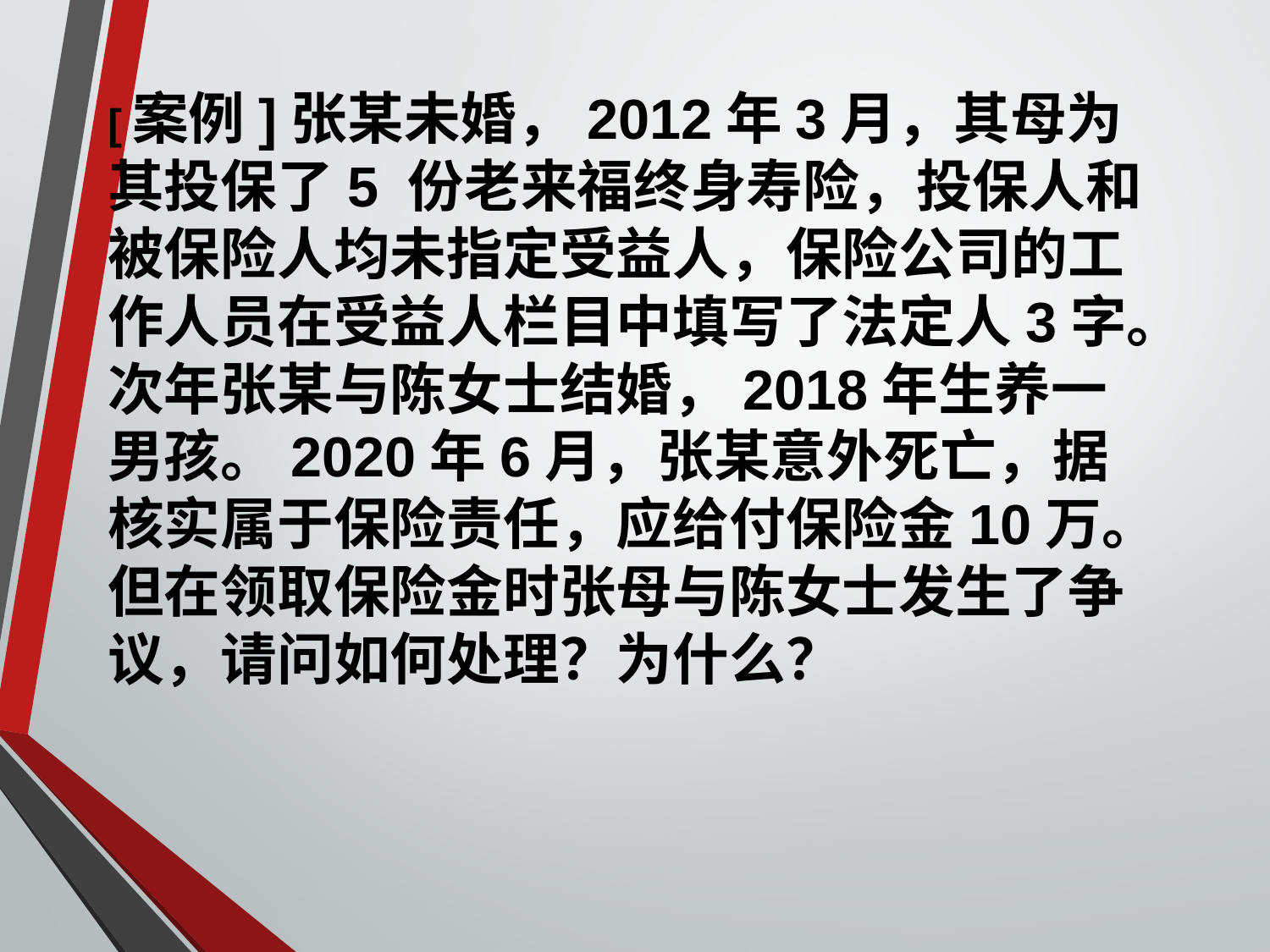

[案例]张某未婚，2012年3月，其母为其投保了5 份老来福终身寿险，投保人和被保险人均未指定受益人，保险公司的工作人员在受益人栏目中填写了法定人3字。次年张某与陈女士结婚，2018年生养一男孩。2020年6月，张某意外死亡，据核实属于保险责任，应给付保险金10万。但在领取保险金时张母与陈女士发生了争议，请问如何处理？为什么？